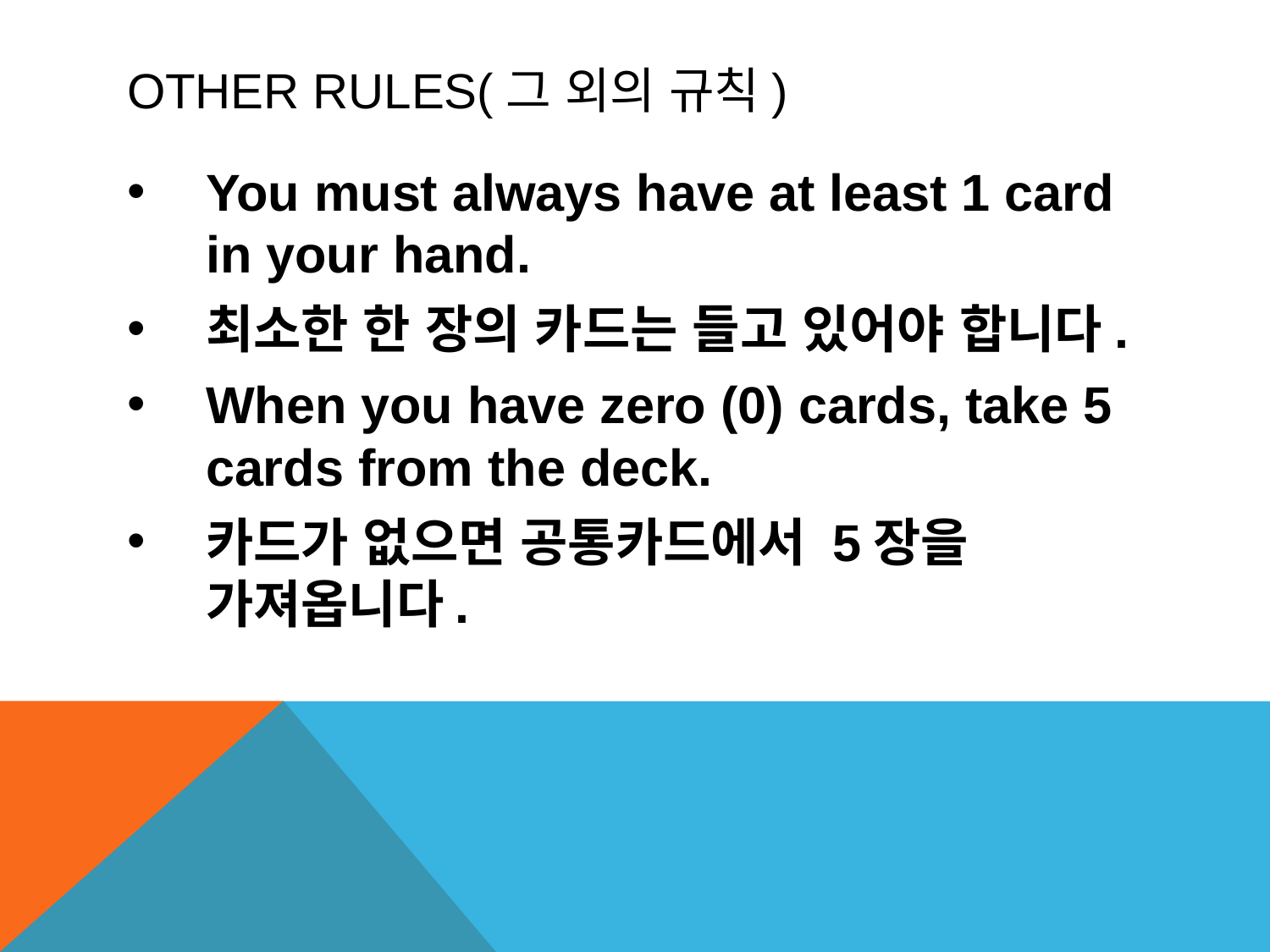

# Other rules(그 외의 규칙)
You must always have at least 1 card in your hand.
최소한 한 장의 카드는 들고 있어야 합니다.
When you have zero (0) cards, take 5 cards from the deck.
카드가 없으면 공통카드에서 5장을 가져옵니다.